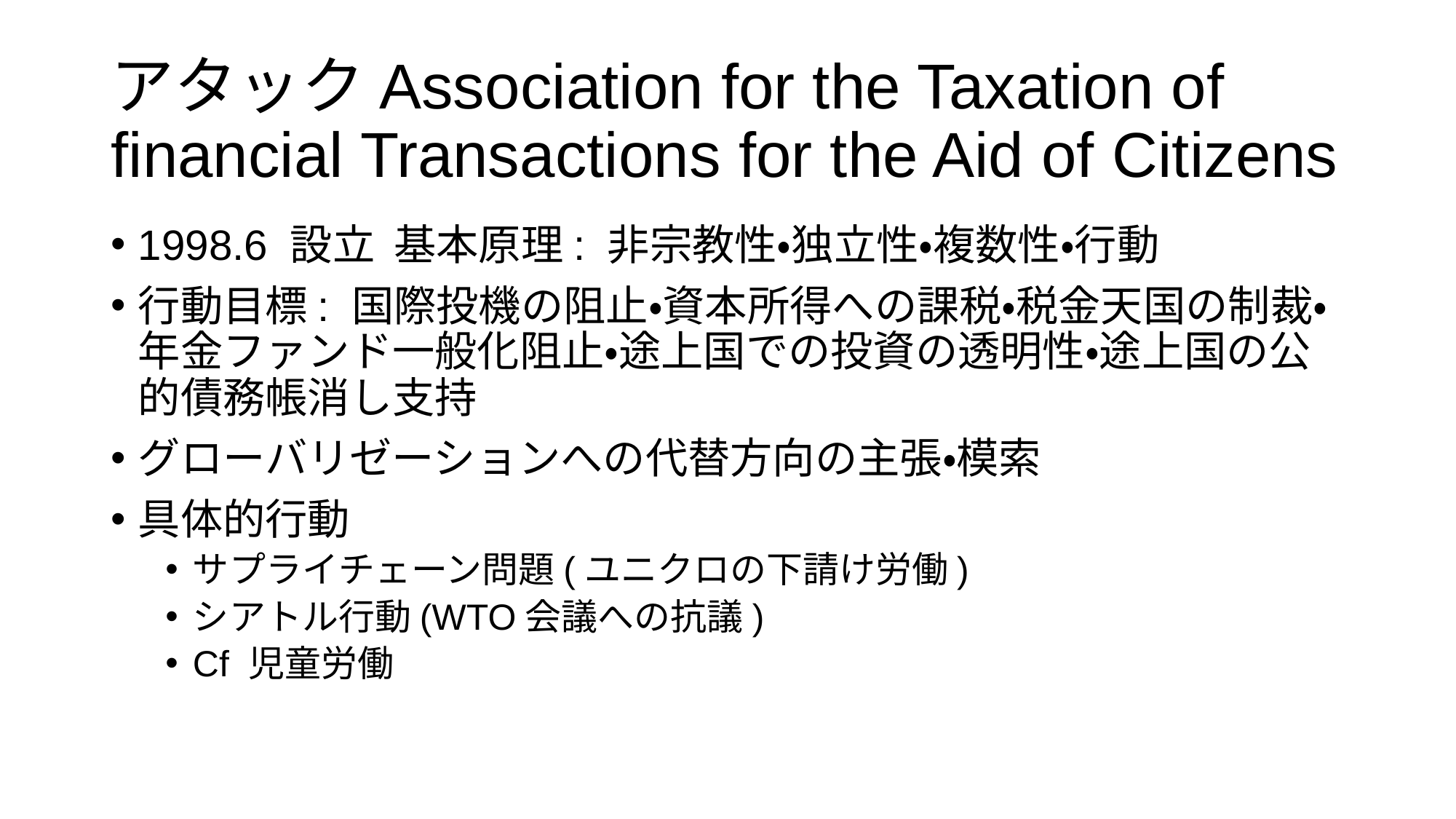

# アタックAssociation for the Taxation of financial Transactions for the Aid of Citizens
1998.6 設立  基本原理: 非宗教性・独立性・複数性・行動
行動目標: 国際投機の阻止・資本所得への課税・税金天国の制裁・年金ファンド一般化阻止・途上国での投資の透明性・途上国の公的債務帳消し支持
グローバリゼーションへの代替方向の主張・模索
具体的行動
サプライチェーン問題(ユニクロの下請け労働)
シアトル行動(WTO会議への抗議)
Cf 児童労働